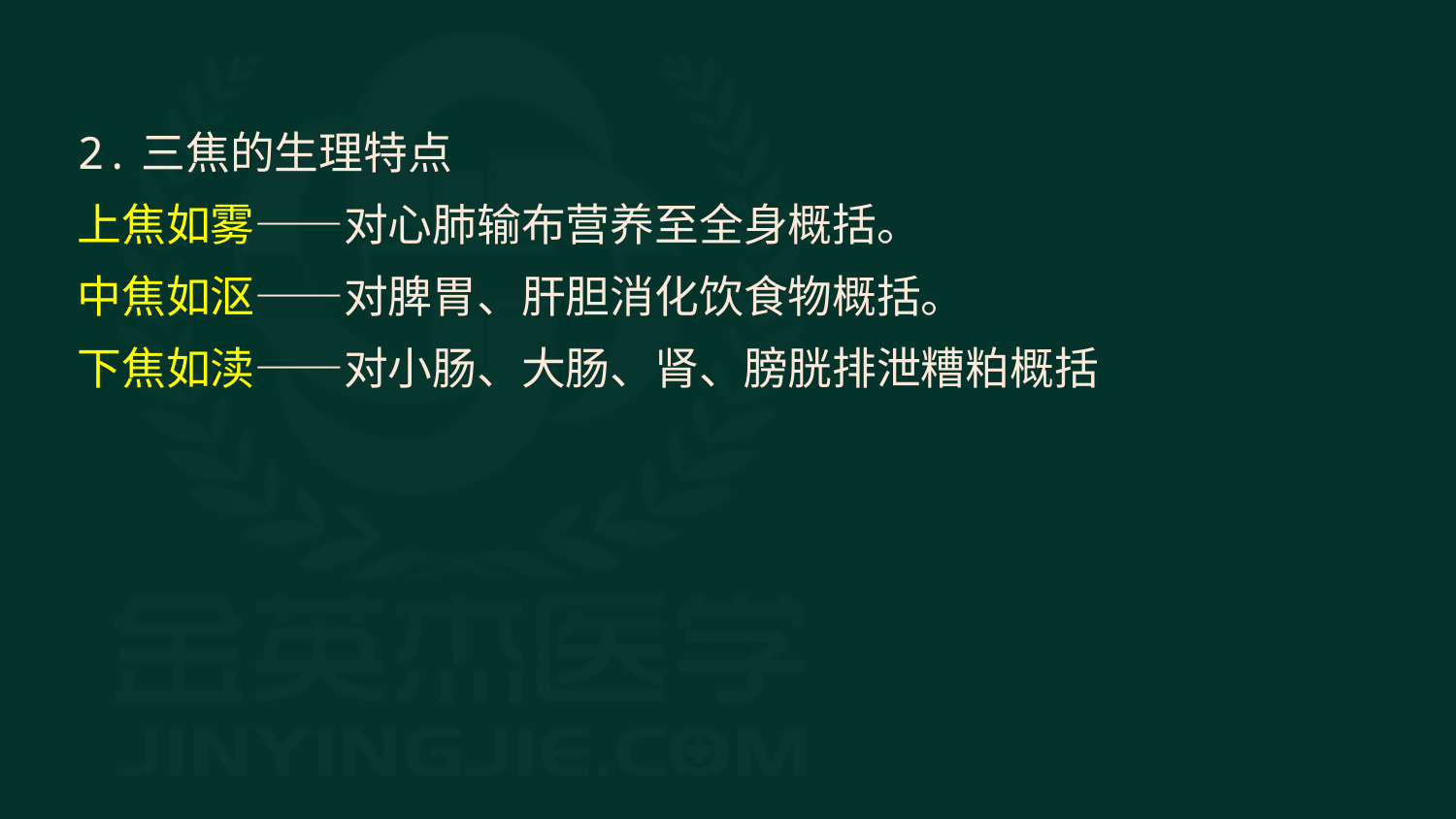

2.三焦的生理特点
上焦如雾——对心肺输布营养至全身概括。
中焦如沤——对脾胃、肝胆消化饮食物概括。
下焦如渎——对小肠、大肠、肾、膀胱排泄糟粕概括